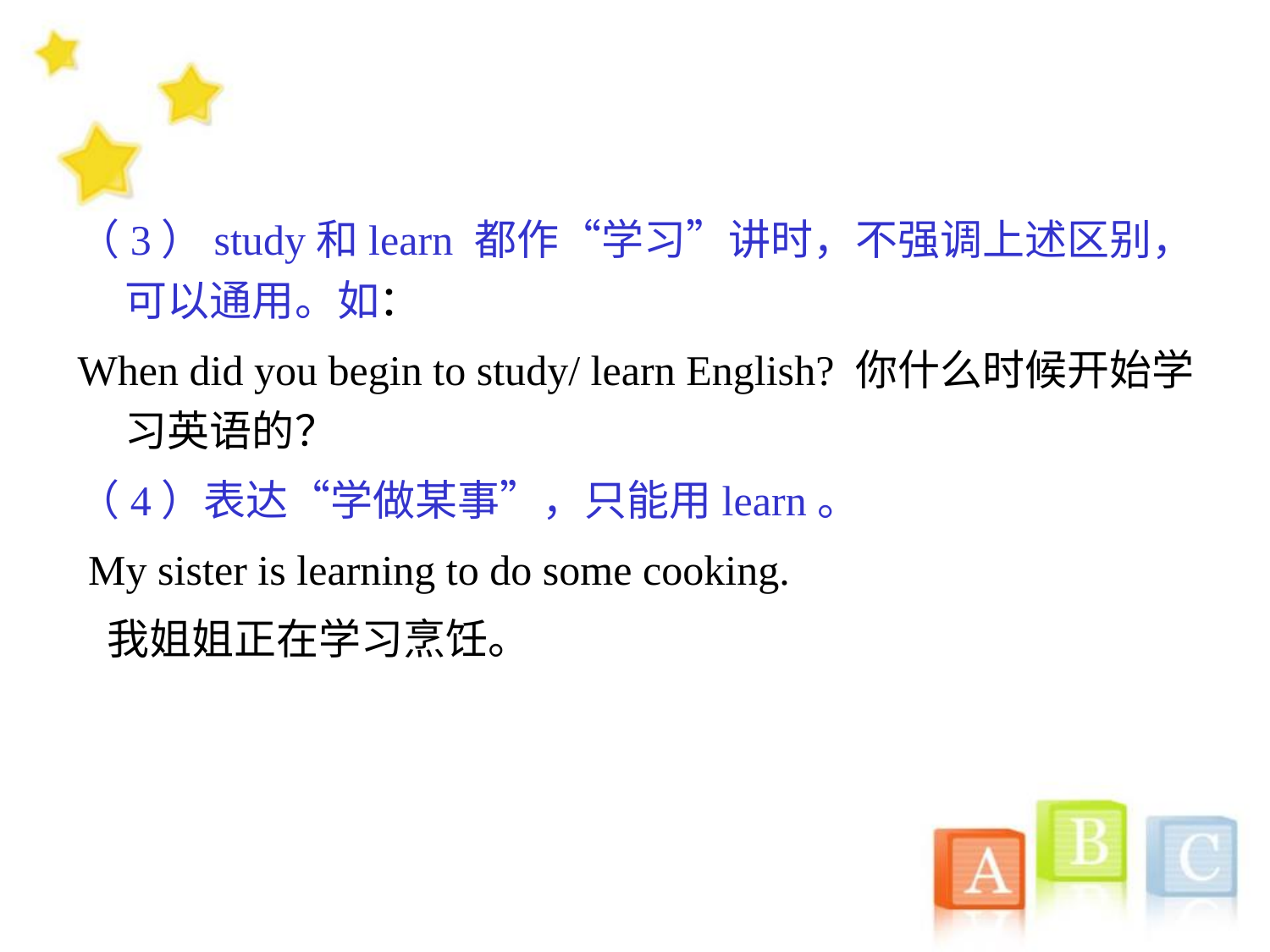

（3）study和learn 都作“学习”讲时，不强调上述区别，可以通用。如：
When did you begin to study/ learn English? 你什么时候开始学习英语的？
（4）表达“学做某事”，只能用learn。
 My sister is learning to do some cooking.
  我姐姐正在学习烹饪。